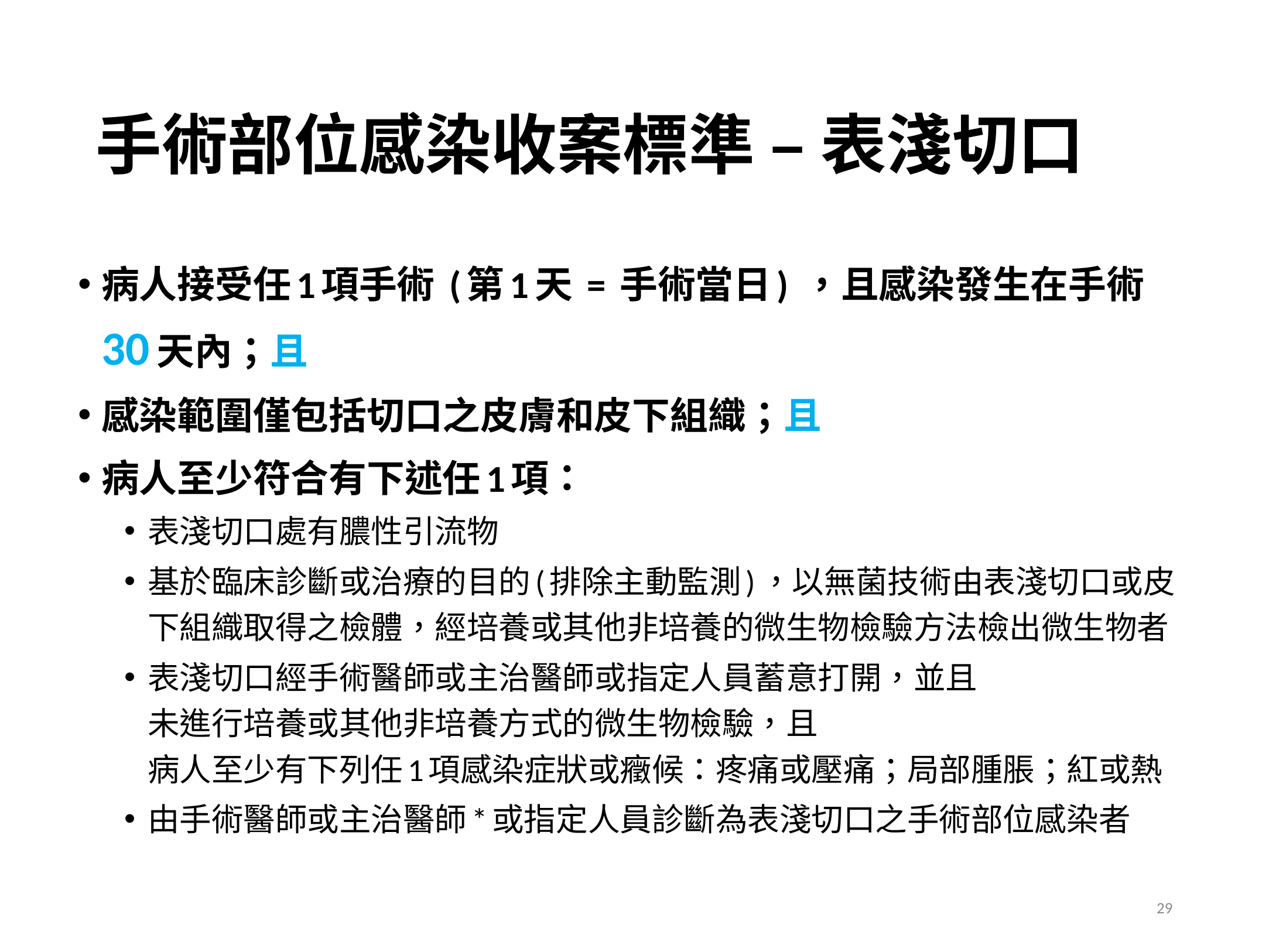

# 手術部位感染收案標準 – 表淺切口
病人接受任1項手術 (第1天 = 手術當日) ，且感染發生在手術30天內；且
感染範圍僅包括切口之皮膚和皮下組織；且
病人至少符合有下述任1項：
表淺切口處有膿性引流物
基於臨床診斷或治療的目的(排除主動監測)，以無菌技術由表淺切口或皮下組織取得之檢體，經培養或其他非培養的微生物檢驗方法檢出微生物者
表淺切口經手術醫師或主治醫師或指定人員蓄意打開，並且
未進行培養或其他非培養方式的微生物檢驗，且
病人至少有下列任1項感染症狀或癥候：疼痛或壓痛；局部腫脹；紅或熱
由手術醫師或主治醫師*或指定人員診斷為表淺切口之手術部位感染者
29